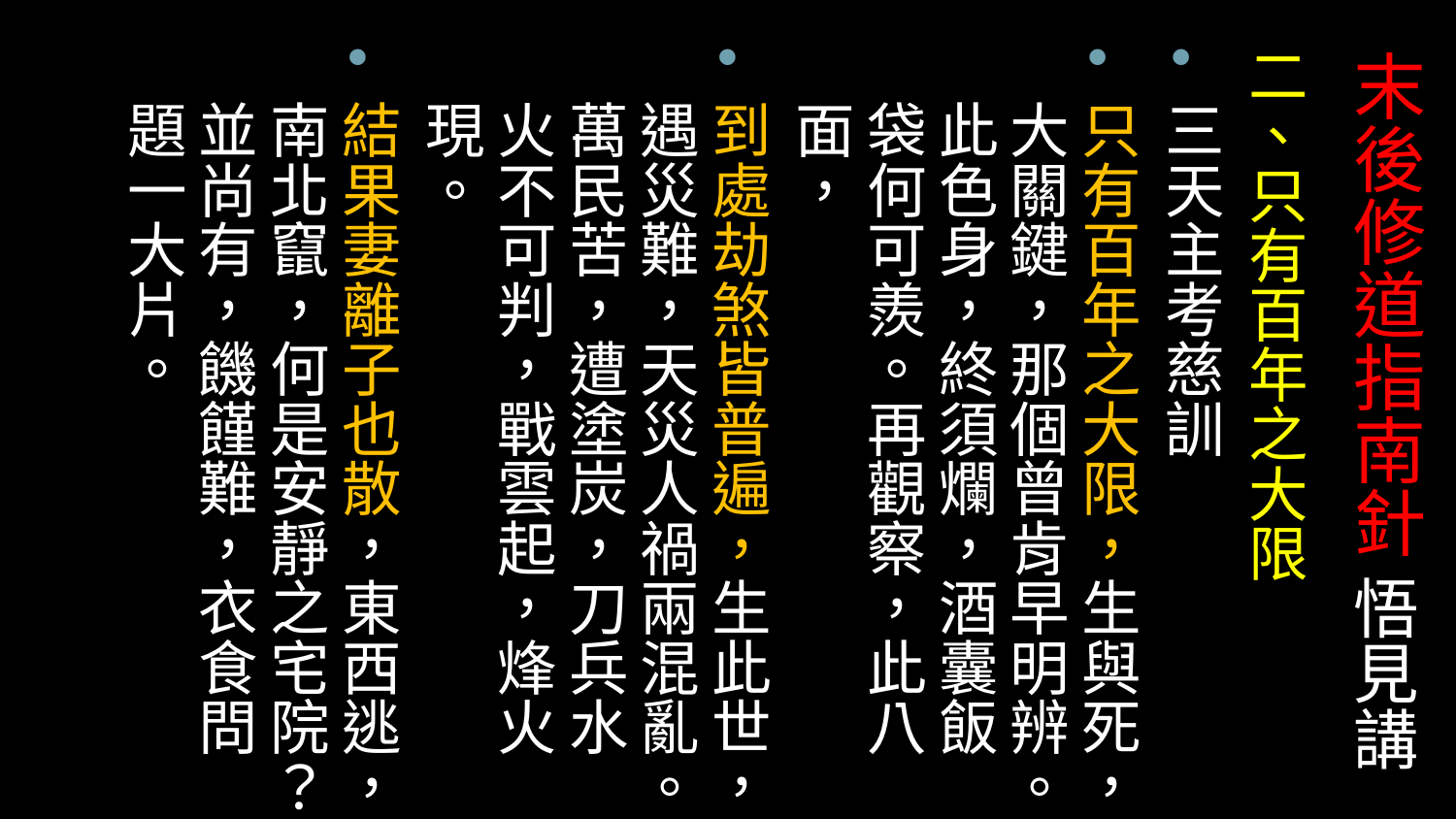

二、只有百年之大限
三天主考慈訓
只有百年之大限，生與死，大關鍵，那個曾肯早明辨。此色身，終須爛，酒囊飯袋何可羨。再觀察，此八面，
到處劫煞皆普遍，生此世，遇災難，天災人禍兩混亂。萬民苦，遭塗炭，刀兵水火不可判，戰雲起，烽火現。
結果妻離子也散，東西逃，南北竄，何是安靜之宅院？並尚有，饑饉難，衣食問題一大片。

# 末後修道指南針 悟見講